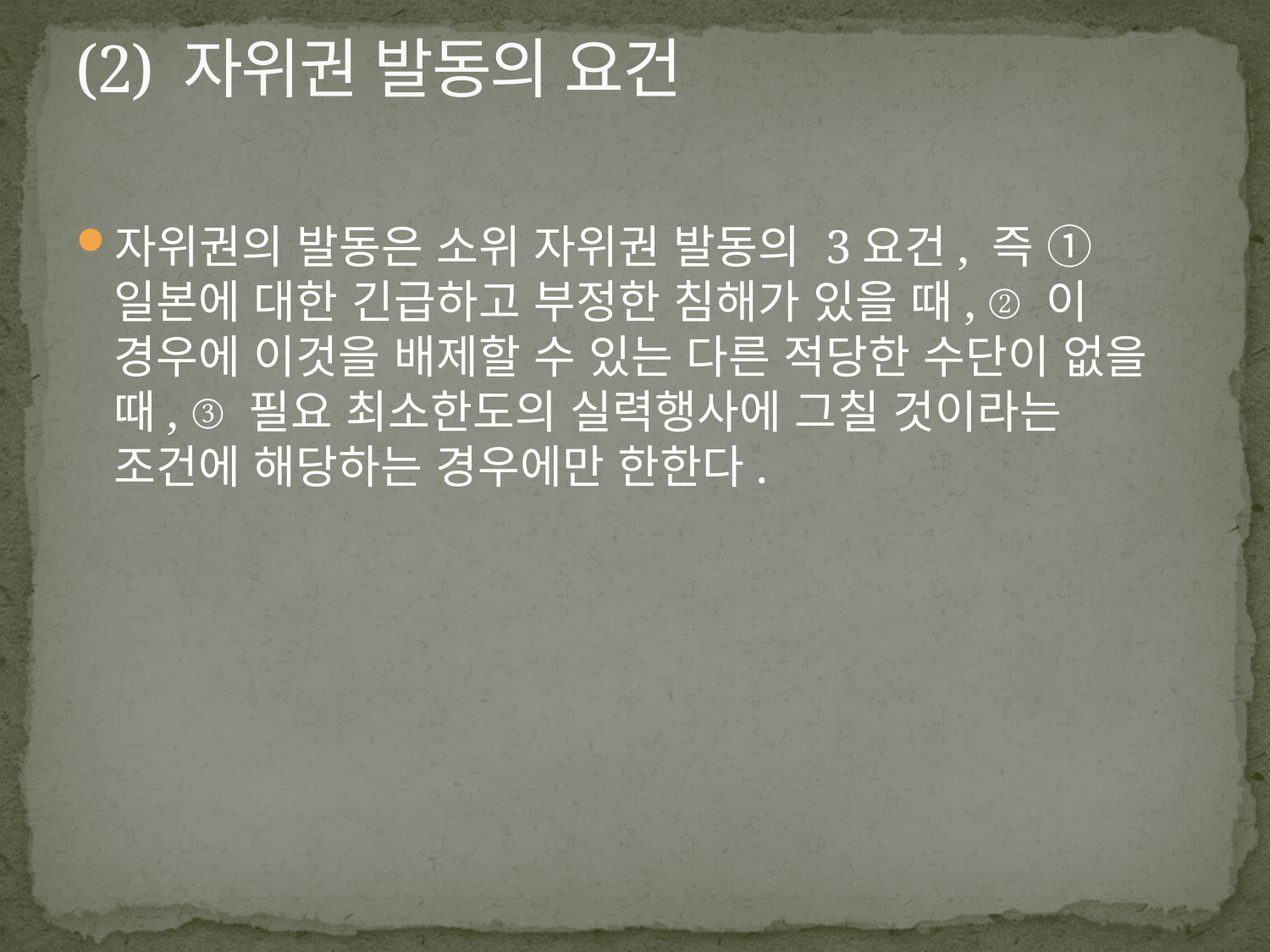

# (2) 자위권 발동의 요건
자위권의 발동은 소위 자위권 발동의 3요건, 즉 ① 일본에 대한 긴급하고 부정한 침해가 있을 때, ② 이 경우에 이것을 배제할 수 있는 다른 적당한 수단이 없을 때, ③ 필요 최소한도의 실력행사에 그칠 것이라는 조건에 해당하는 경우에만 한한다.